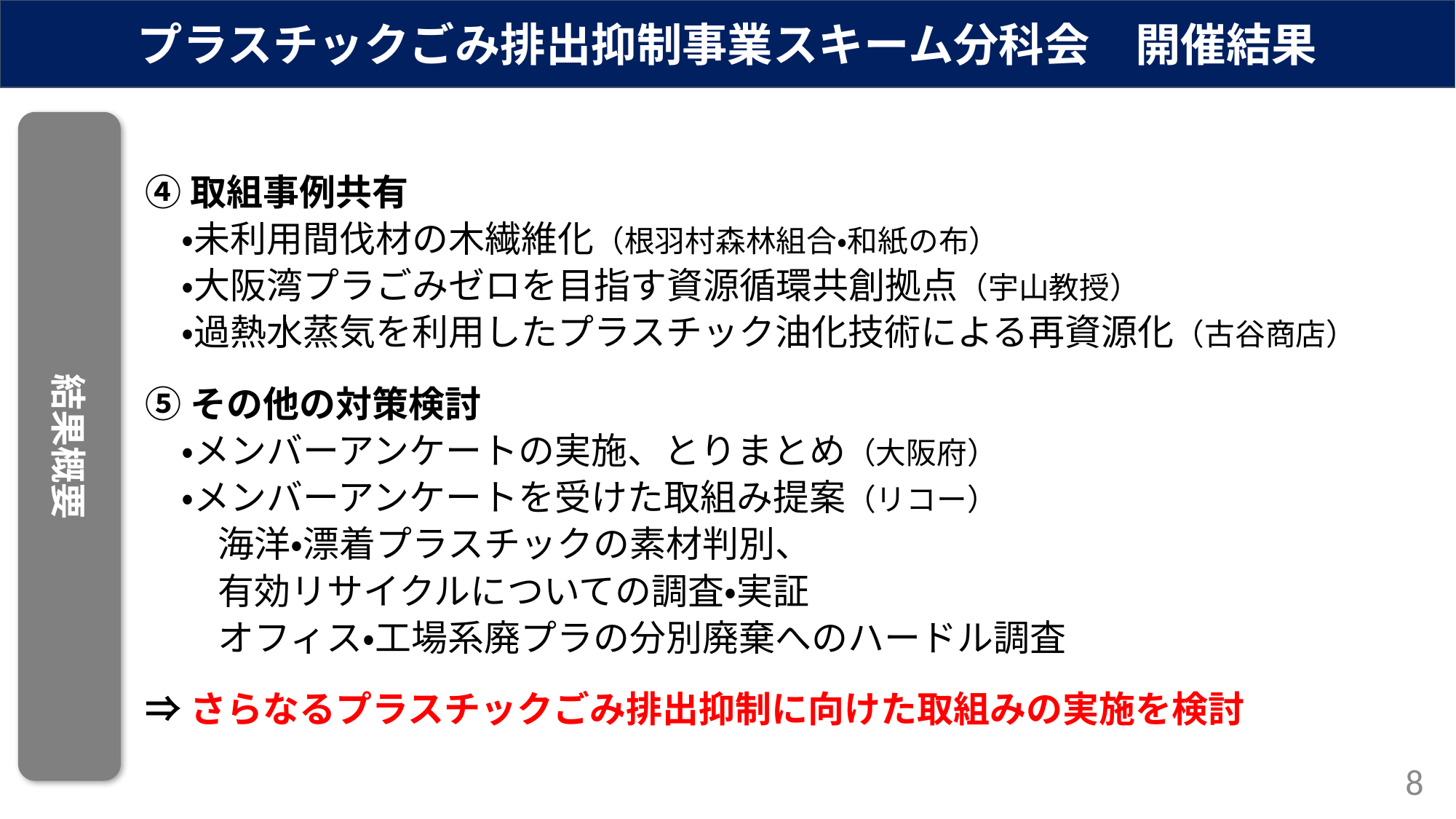

プラスチックごみ排出抑制事業スキーム分科会　開催結果
Ｒ４第２回プラスチックごみ排出抑制事業スキーム分科会　開催結果
結果概要
④取組事例共有
　・未利用間伐材の木繊維化（根羽村森林組合・和紙の布）
　・大阪湾プラごみゼロを目指す資源循環共創拠点（宇山教授）
　・過熱水蒸気を利用したプラスチック油化技術による再資源化（古谷商店）

⑤その他の対策検討
　・メンバーアンケートの実施、とりまとめ（大阪府）
　・メンバーアンケートを受けた取組み提案（リコー）
　　海洋・漂着プラスチックの素材判別、
　　有効リサイクルについての調査・実証
　　オフィス・工場系廃プラの分別廃棄へのハードル調査

⇒さらなるプラスチックごみ排出抑制に向けた取組みの実施を検討
8